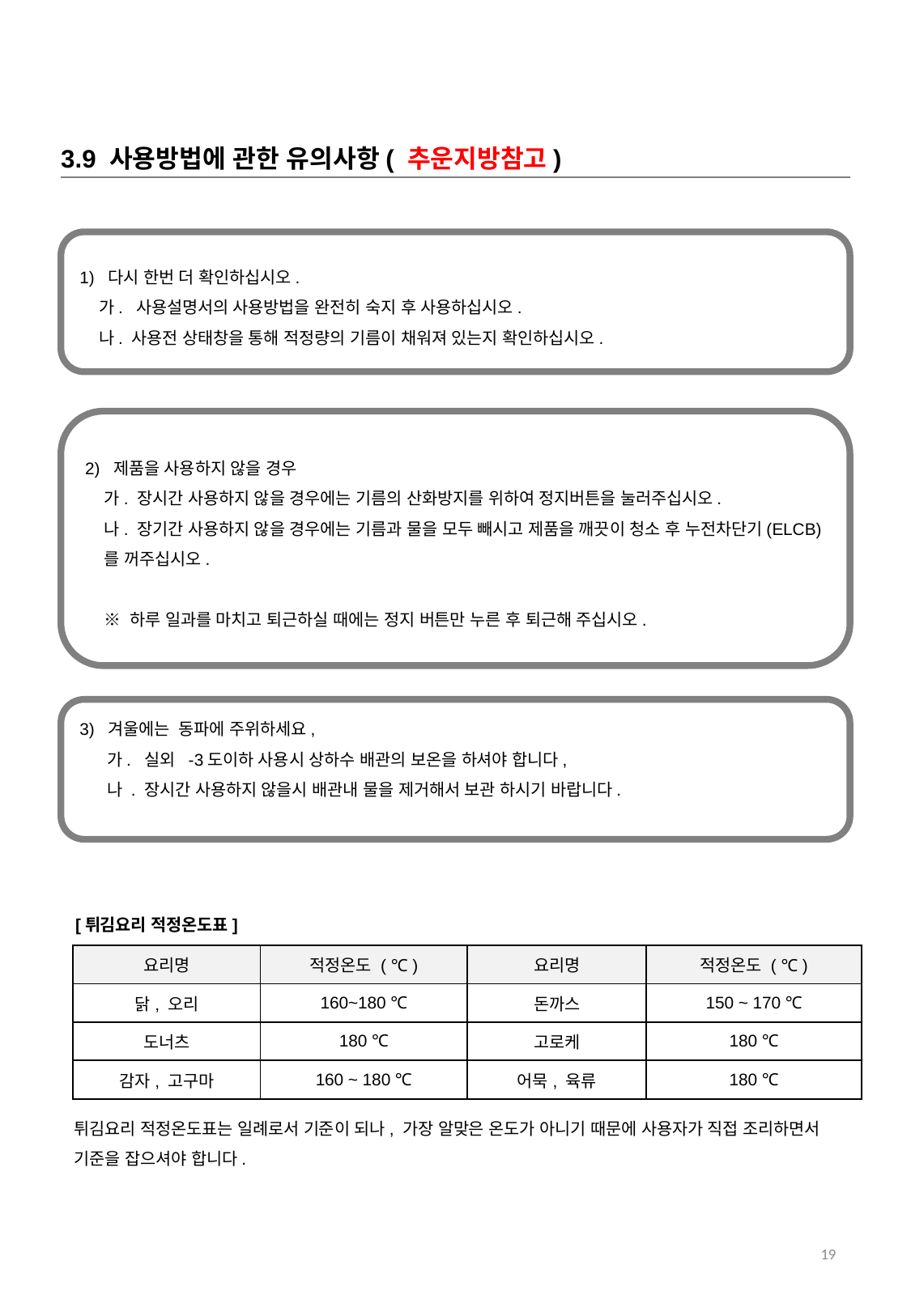

3.9 사용방법에 관한 유의사항( 추운지방참고)
1)  다시 한번 더 확인하십시오.
가.  사용설명서의 사용방법을 완전히 숙지 후 사용하십시오.
나. 사용전 상태창을 통해 적정량의 기름이 채워져 있는지 확인하십시오.
2)  제품을 사용하지 않을 경우
가. 장시간 사용하지 않을 경우에는 기름의 산화방지를 위하여 정지버튼을 눌러주십시오.
나. 장기간 사용하지 않을 경우에는 기름과 물을 모두 빼시고 제품을 깨끗이 청소 후 누전차단기(ELCB)를 꺼주십시오.

※ 하루 일과를 마치고 퇴근하실 때에는 정지 버튼만 누른 후 퇴근해 주십시오.
3)  겨울에는  동파에 주위하세요,
     가.  실외  -3도이하 사용시 상하수 배관의 보온을 하셔야 합니다,
     나 . 장시간 사용하지 않을시 배관내 물을 제거해서 보관 하시기 바랍니다.

[튀김요리 적정온도표]
| 요리명 | 적정온도 ( ℃ ) | 요리명 | 적정온도 ( ℃ ) |
| --- | --- | --- | --- |
| 닭, 오리 | 160~180 ℃ | 돈까스 | 150 ~ 170 ℃ |
| 도너츠 | 180 ℃ | 고로케 | 180 ℃ |
| 감자, 고구마 | 160 ~ 180 ℃ | 어묵, 육류 | 180 ℃ |
튀김요리 적정온도표는 일례로서 기준이 되나, 가장 알맞은 온도가 아니기 때문에 사용자가 직접 조리하면서 기준을 잡으셔야 합니다.
19